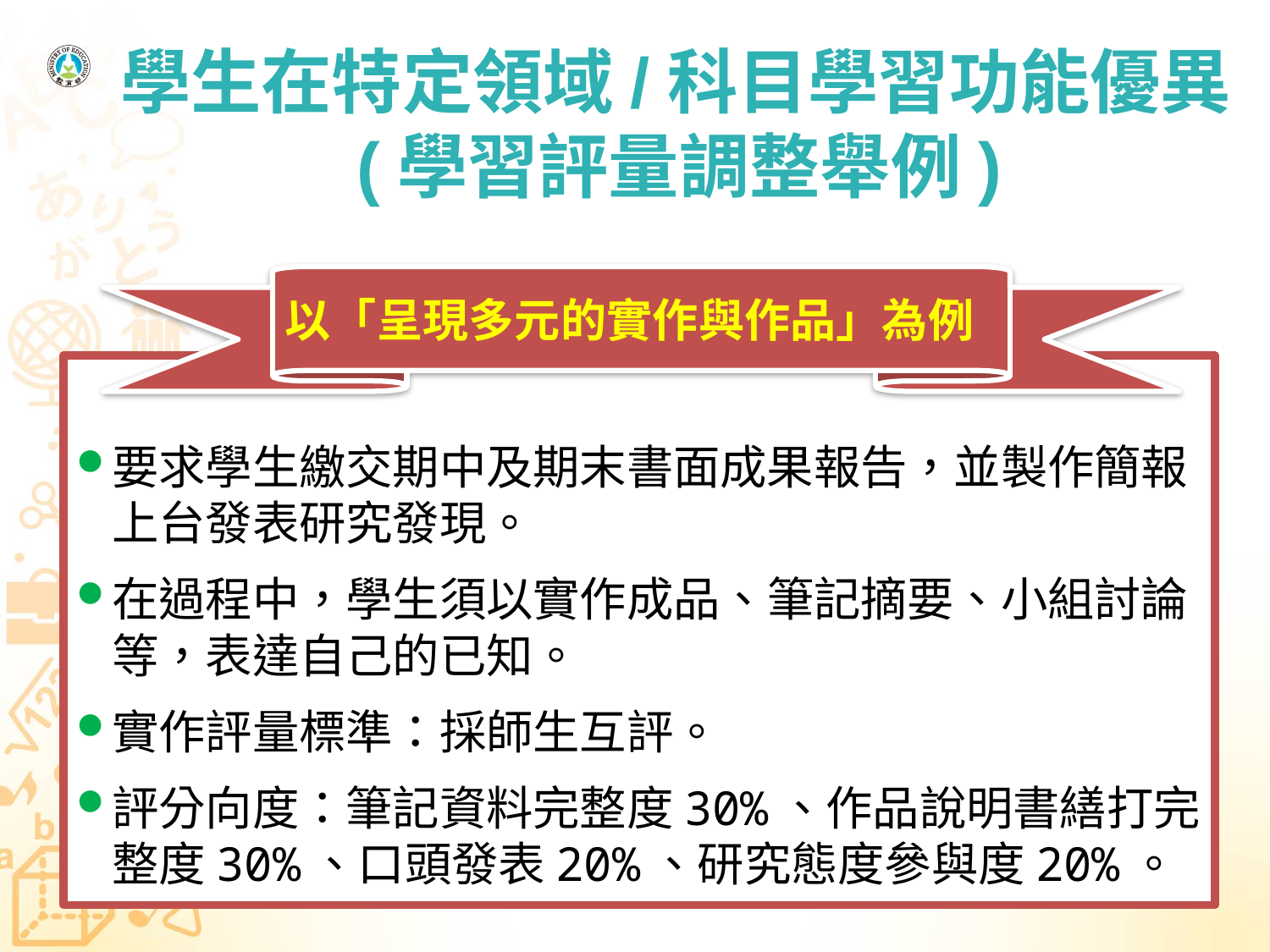

# 學生在特定領域/科目學習功能優異(學習評量調整舉例)
以「呈現多元的實作與作品」為例

要求學生繳交期中及期末書面成果報告，並製作簡報上台發表研究發現。
在過程中，學生須以實作成品、筆記摘要、小組討論等，表達自己的已知。
實作評量標準：採師生互評。
評分向度：筆記資料完整度30%、作品說明書繕打完整度30%、口頭發表20%、研究態度參與度20%。